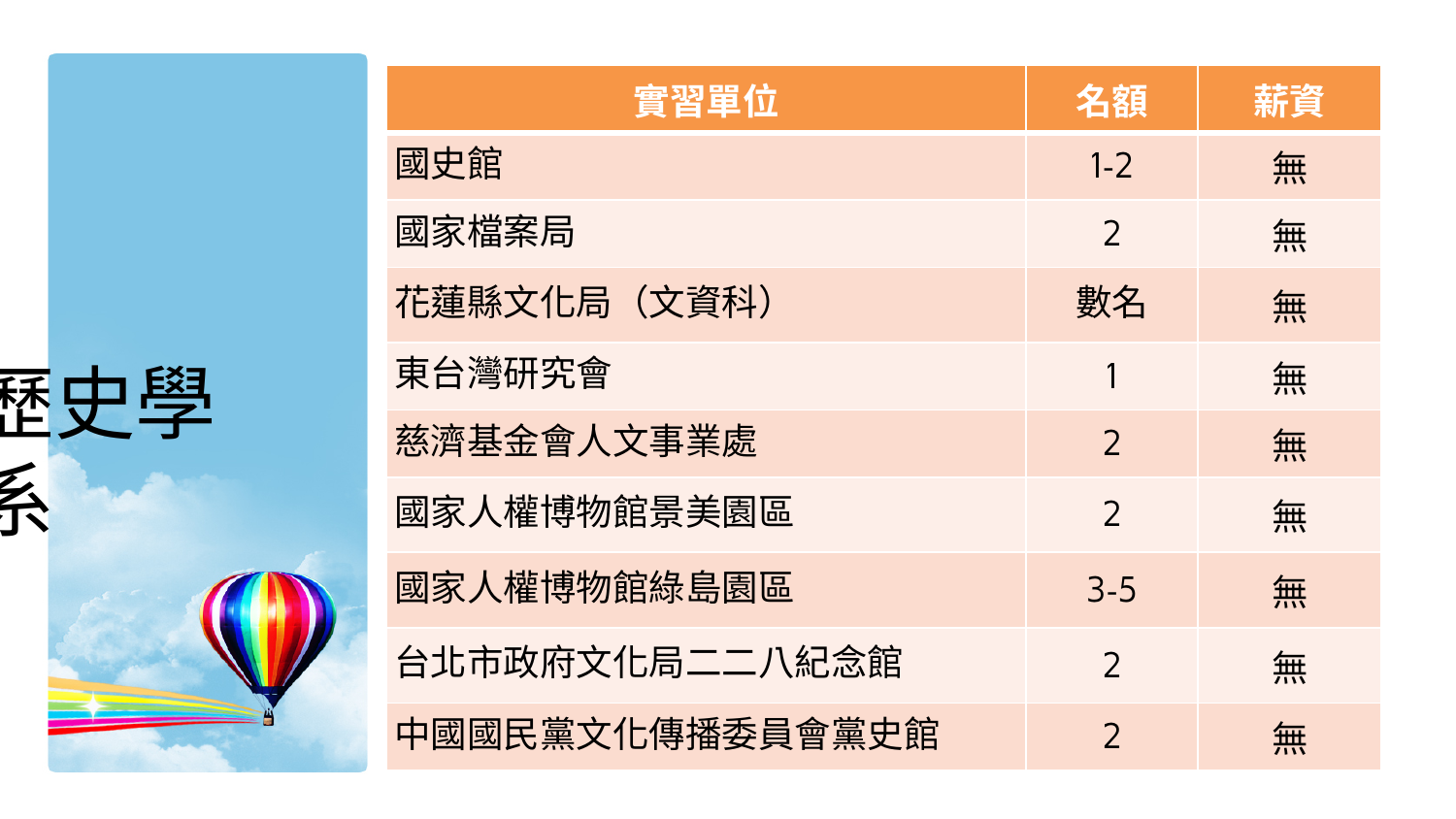

| 實習單位 | 名額 | 薪資 |
| --- | --- | --- |
| 國史館 | 1-2 | 無 |
| 國家檔案局 | 2 | 無 |
| 花蓮縣文化局（文資科） | 數名 | 無 |
| 東台灣研究會 | 1 | 無 |
| 慈濟基金會人文事業處 | 2 | 無 |
| 國家人權博物館景美園區 | 2 | 無 |
| 國家人權博物館綠島園區 | 3-5 | 無 |
| 台北市政府文化局二二八紀念館 | 2 | 無 |
| 中國國民黨文化傳播委員會黨史館 | 2 | 無 |
# 歷史學系